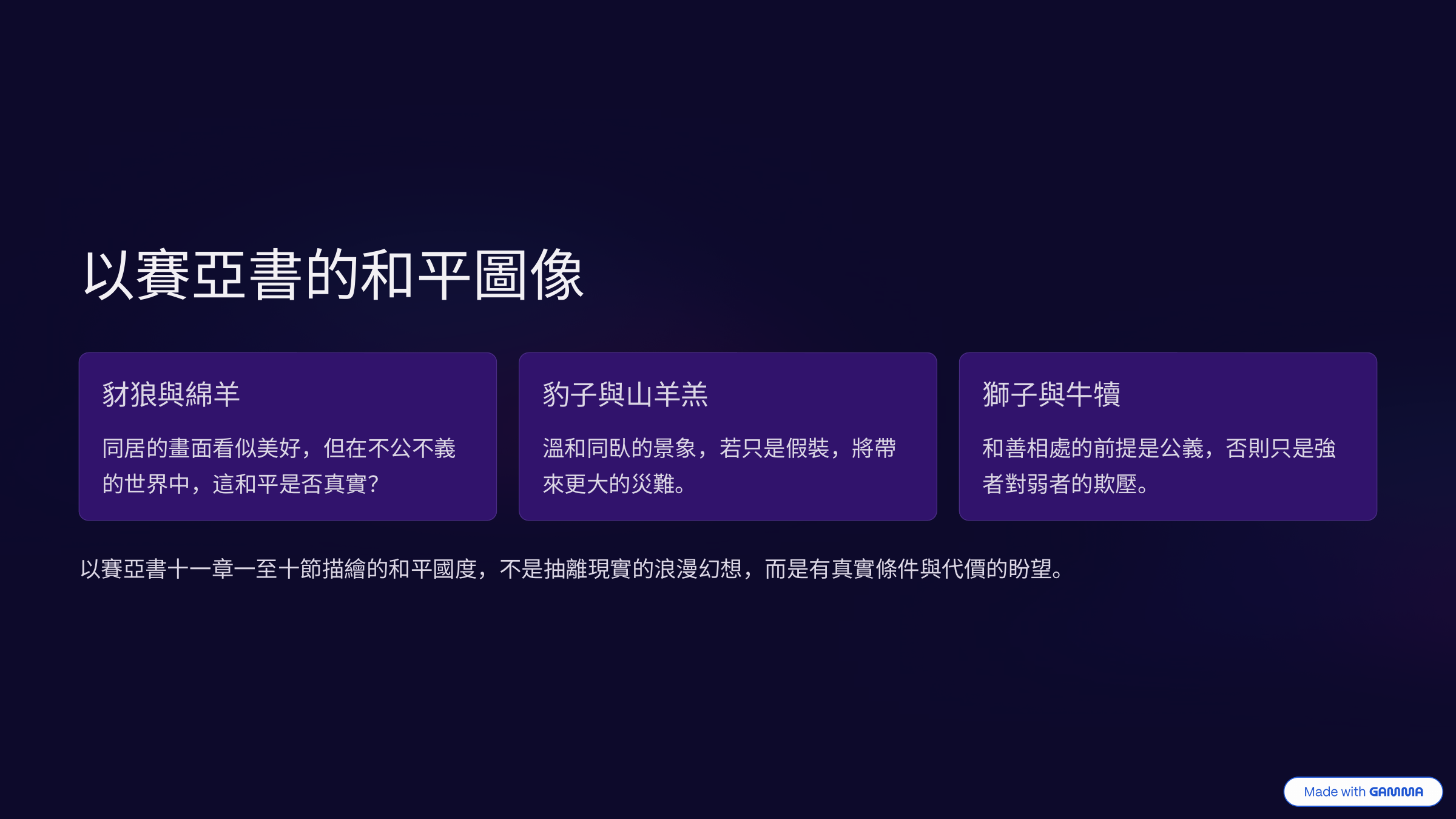

以賽亞書的和平圖像

豺狼與綿羊
豹子與山羊羔
獅子與牛犢
同居的畫面看似美好，但在不公不義的世界中，這和平是否真實？
溫和同臥的景象，若只是假裝，將帶來更大的災難。
和善相處的前提是公義，否則只是強者對弱者的欺壓。
以賽亞書十一章一至十節描繪的和平國度，不是抽離現實的浪漫幻想，而是有真實條件與代價的盼望。